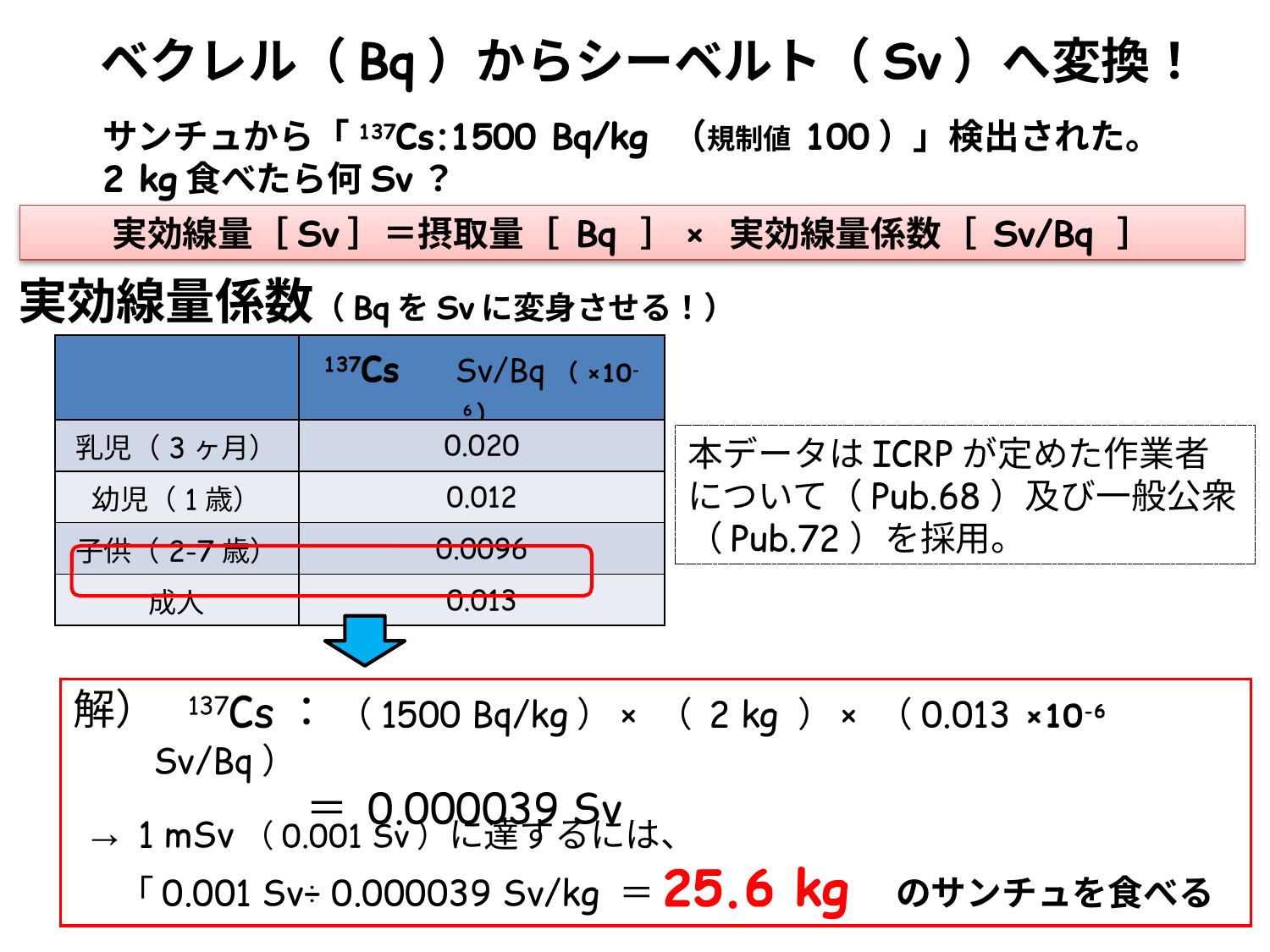

ベクレル（Bq）からシーベルト（Sv）へ変換！
# サンチュから「137Cs:1500 Bq/kg （規制値 100）」検出された。 2 kg食べたら何Sv？
実効線量［Sv］＝摂取量［ Bq ］× 実効線量係数［ Sv/Bq ］
実効線量係数（BqをSvに変身させる！）
|  | 137Cs　Sv/Bq（×10-6） |
| --- | --- |
| 乳児（3ヶ月） | 0.020 |
| 幼児（1歳） | 0.012 |
| 子供（2-7歳） | 0.0096 |
| 成人 | 0.013 |
本データはICRPが定めた作業者について（Pub.68）及び一般公衆（Pub.72）を採用。

　137Cs： （1500 Bq/kg）× （ 2 kg ）× （0.013 ×10-6 Sv/Bq）
　　　　　　 ＝ 0.000039 Sv
解）

→ 1 mSv（0.001 Sv）に達するには、
　「0.001 Sv÷ 0.000039 Sv/kg ＝25.6 kg　のサンチュを食べる